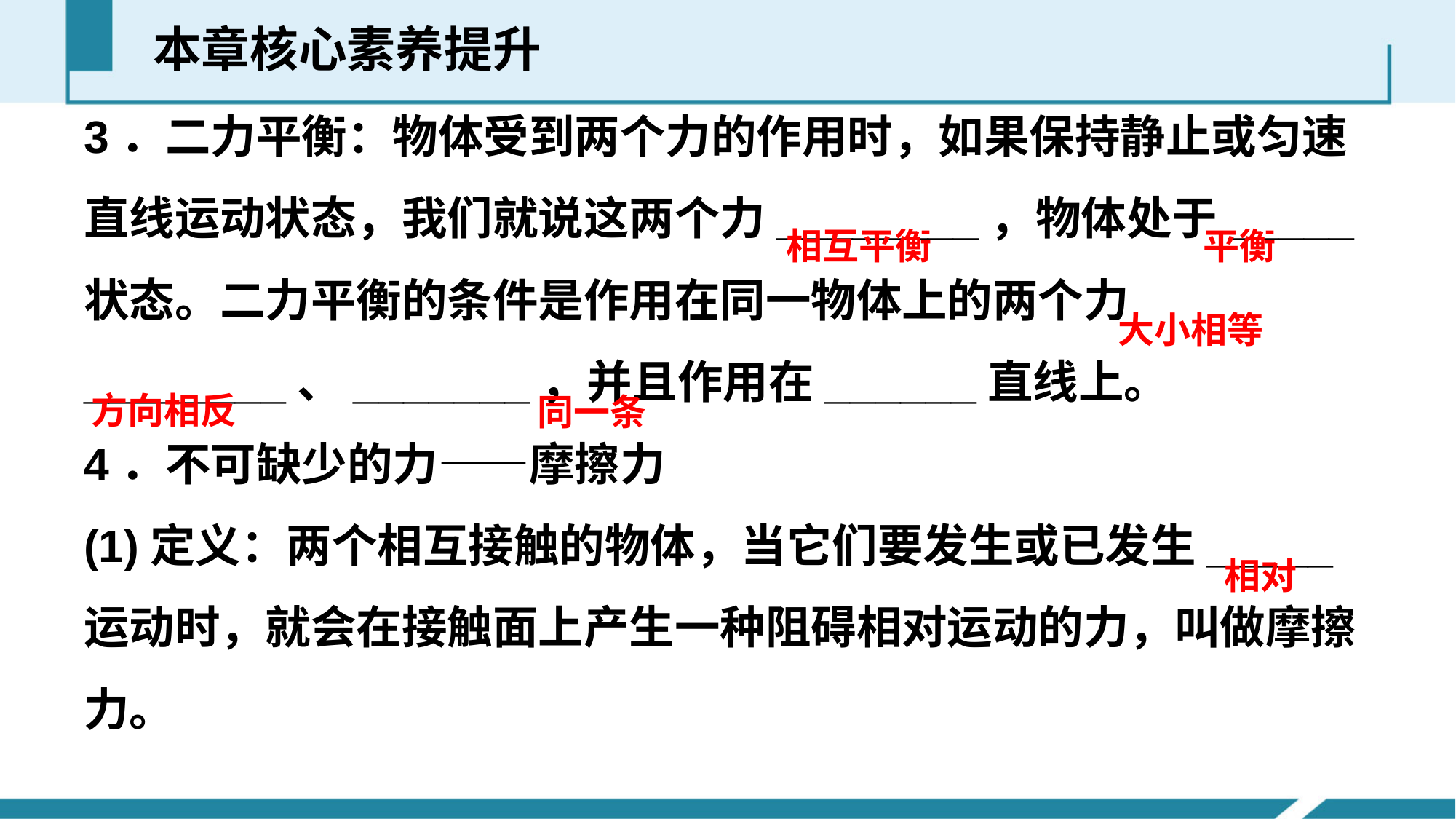

本章核心素养提升
3．二力平衡：物体受到两个力的作用时，如果保持静止或匀速直线运动状态，我们就说这两个力________，物体处于_____状态。二力平衡的条件是作用在同一物体上的两个力________、_______，并且作用在______直线上。
4．不可缺少的力——摩擦力
(1)定义：两个相互接触的物体，当它们要发生或已发生_____运动时，就会在接触面上产生一种阻碍相对运动的力，叫做摩擦力。
相互平衡
平衡
大小相等
方向相反
同一条
相对